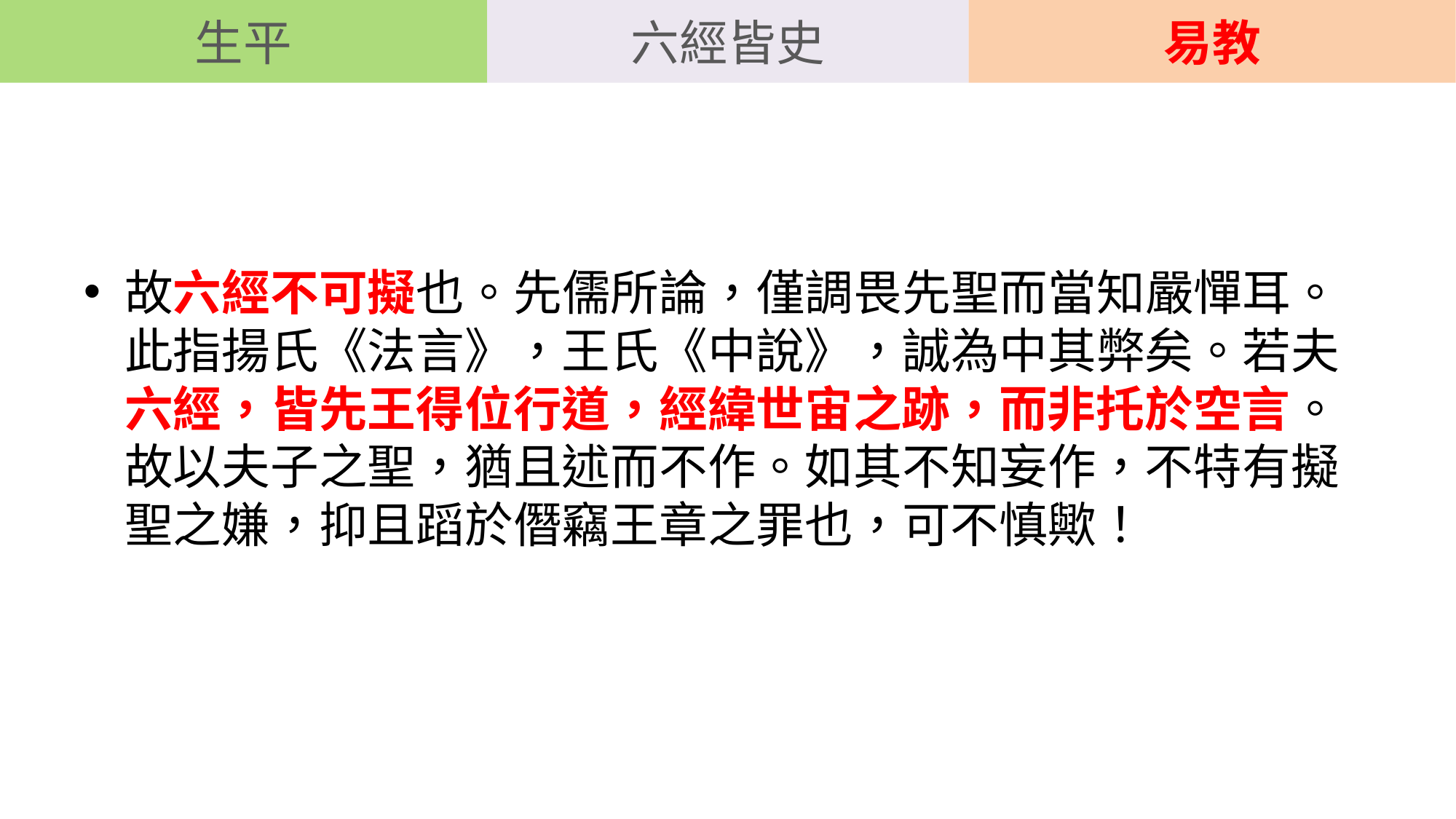

生平
六經皆史
易教
故六經不可擬也。先儒所論，僅調畏先聖而當知嚴憚耳。此指揚氏《法言》，王氏《中說》，誠為中其弊矣。若夫六經，皆先王得位行道，經緯世宙之跡，而非托於空言。故以夫子之聖，猶且述而不作。如其不知妄作，不特有擬聖之嫌，抑且蹈於僭竊王章之罪也，可不慎歟！